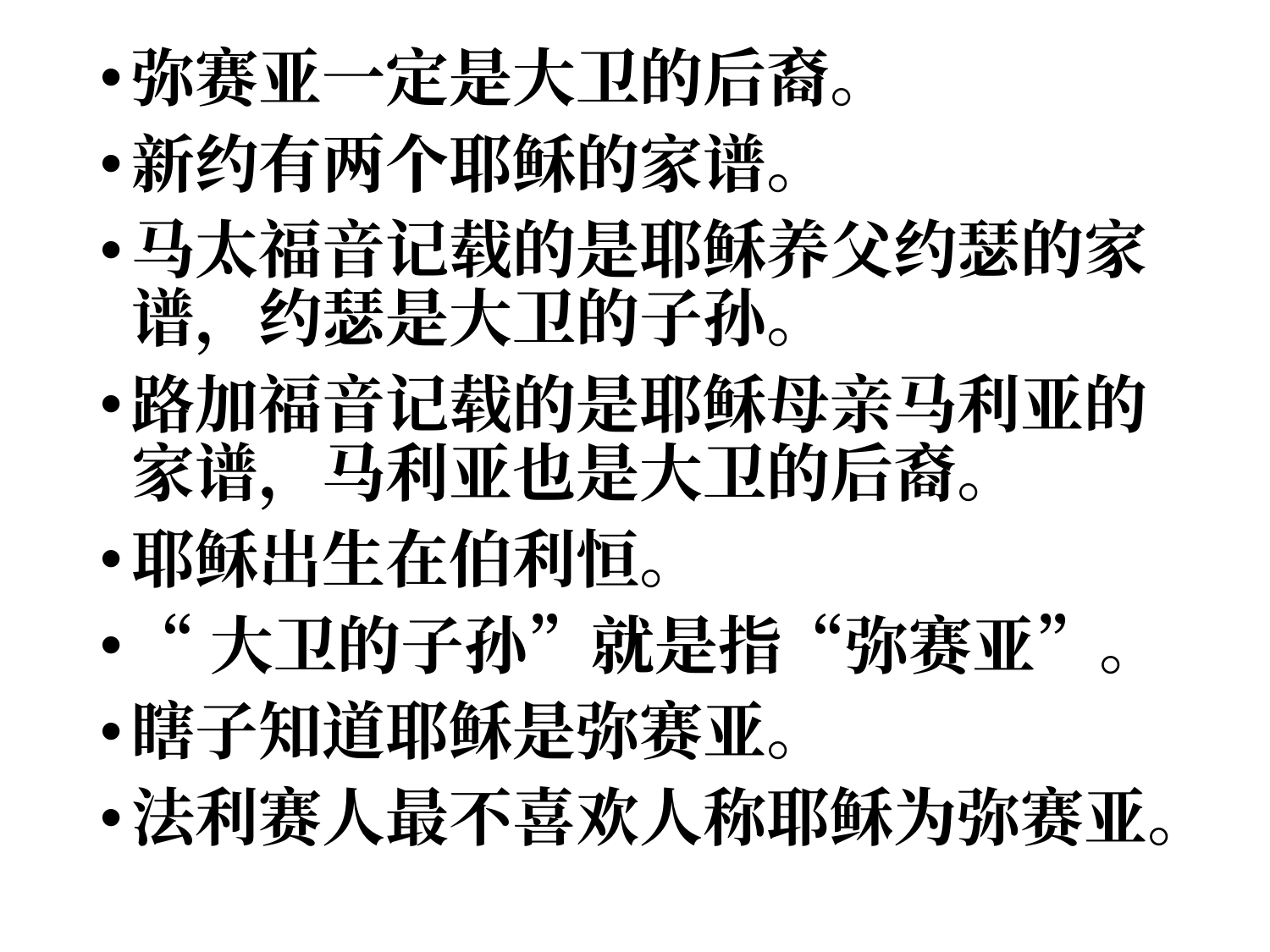

弥赛亚一定是大卫的后裔。
新约有两个耶稣的家谱。
马太福音记载的是耶稣养父约瑟的家谱，约瑟是大卫的子孙。
路加福音记载的是耶稣母亲马利亚的家谱，马利亚也是大卫的后裔。
耶稣出生在伯利恒。
“大卫的子孙”就是指“弥赛亚”。
瞎子知道耶稣是弥赛亚。
法利赛人最不喜欢人称耶稣为弥赛亚。